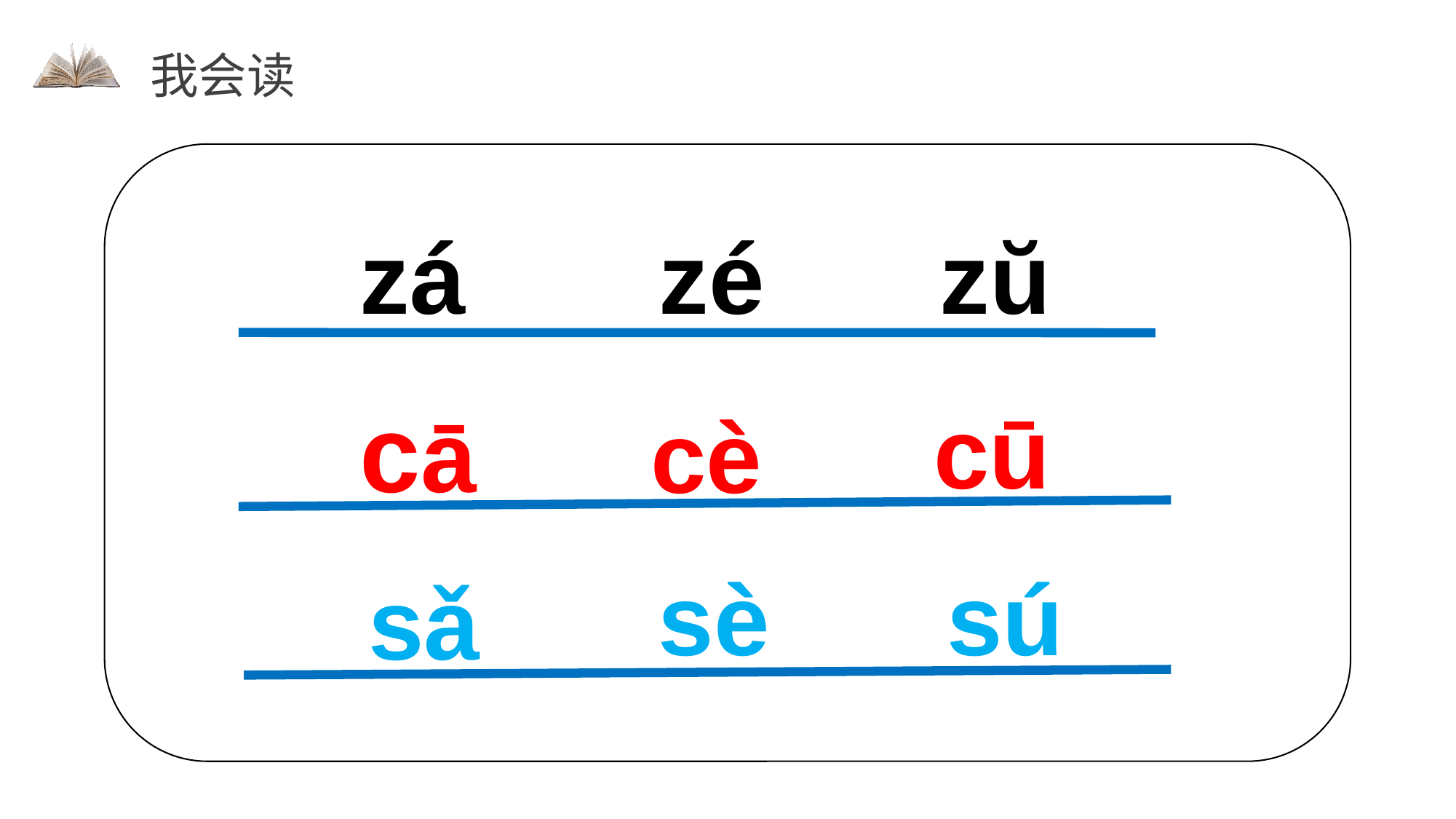

我会读
zá
zé
zŭ
cā
cū
cè
sè
sú
sǎ